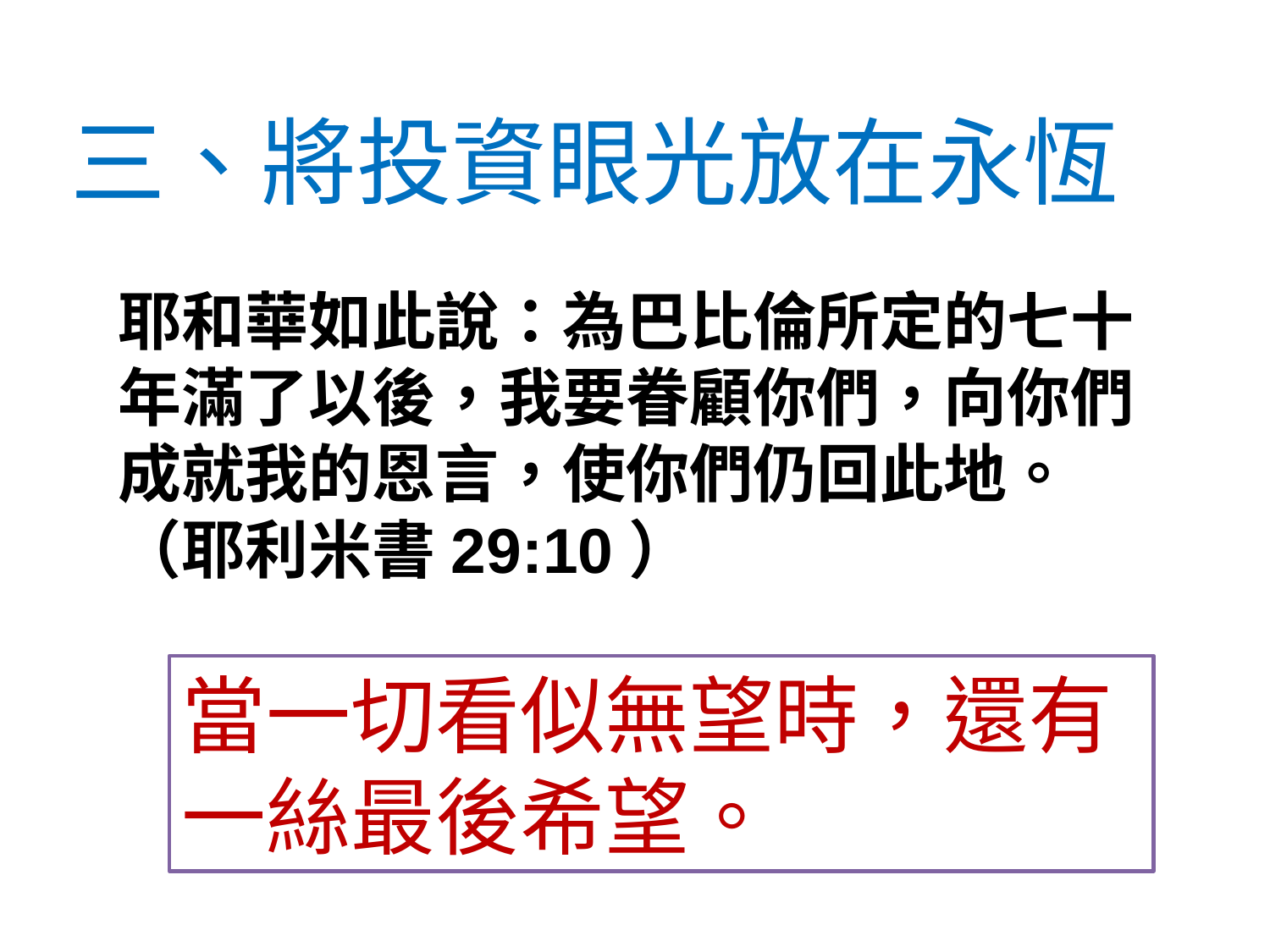

三、將投資眼光放在永恆
耶和華如此說：為巴比倫所定的七十年滿了以後，我要眷顧你們，向你們成就我的恩言，使你們仍回此地。（耶利米書29:10）
當一切看似無望時，還有一絲最後希望。